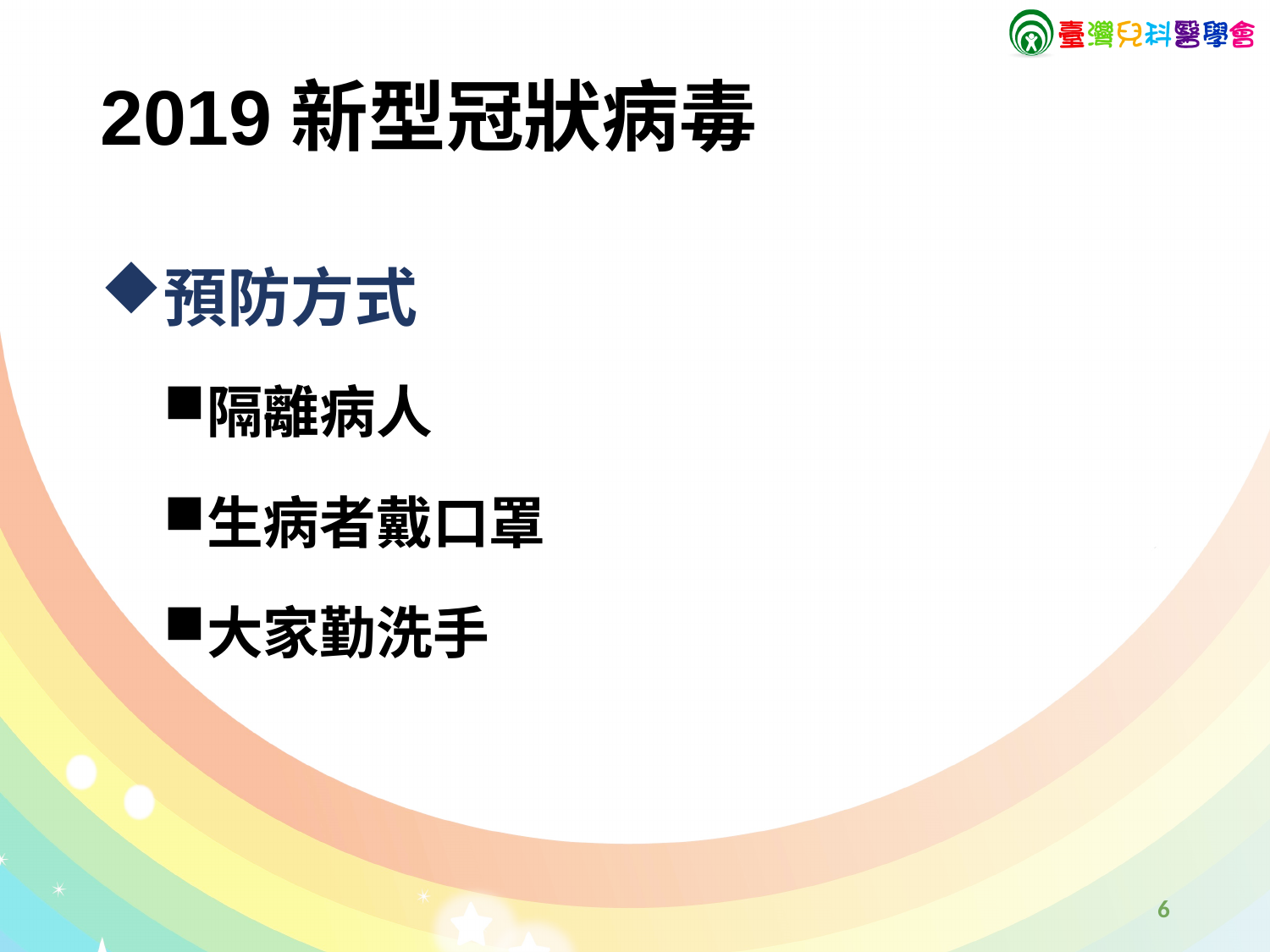

# 2019新型冠狀病毒
預防方式
隔離病人
生病者戴口罩
大家勤洗手

6